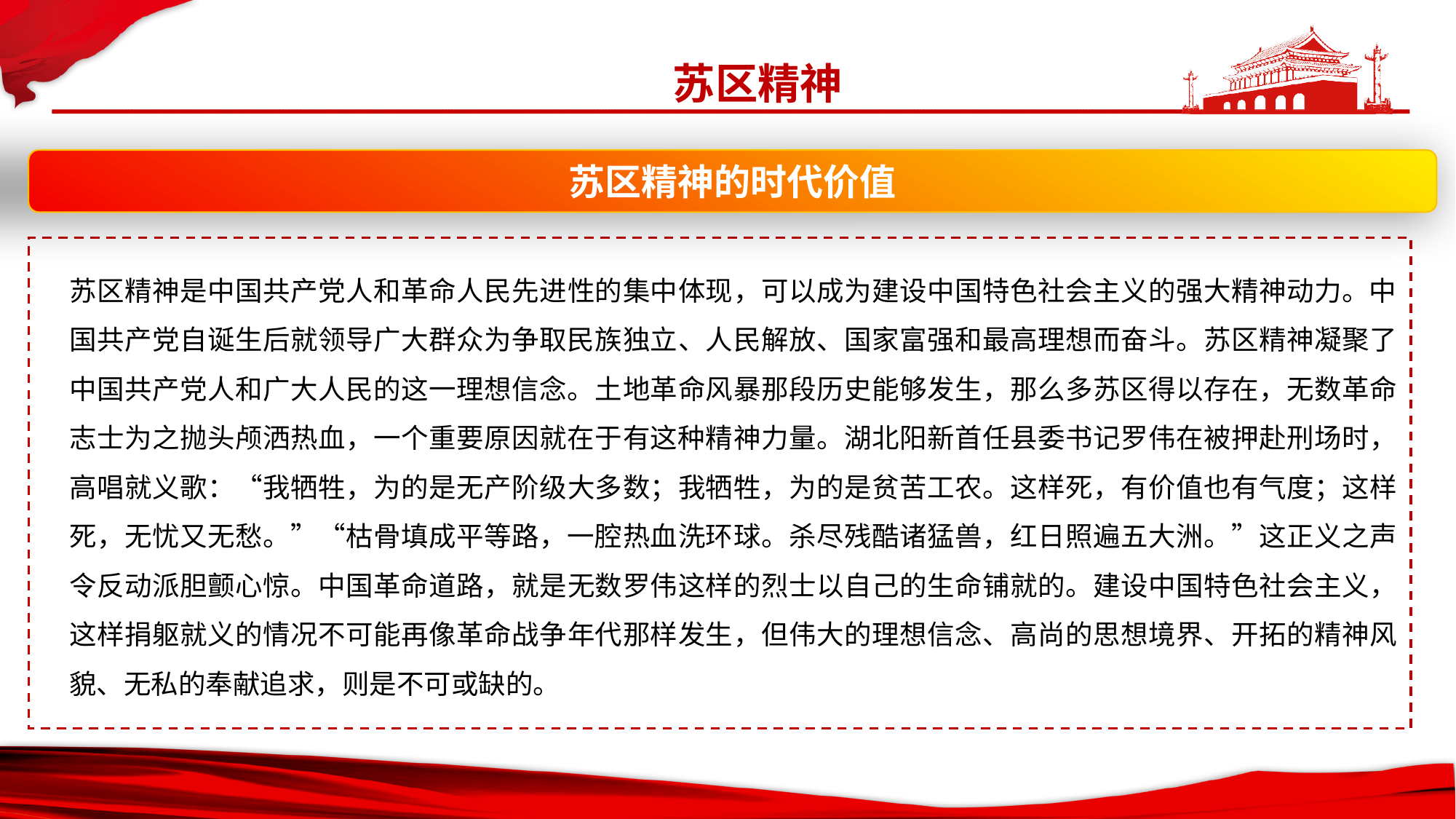

苏区精神
苏区精神的时代价值

苏区精神是中国共产党人和革命人民先进性的集中体现，可以成为建设中国特色社会主义的强大精神动力。中国共产党自诞生后就领导广大群众为争取民族独立、人民解放、国家富强和最高理想而奋斗。苏区精神凝聚了中国共产党人和广大人民的这一理想信念。土地革命风暴那段历史能够发生，那么多苏区得以存在，无数革命志士为之抛头颅洒热血，一个重要原因就在于有这种精神力量。湖北阳新首任县委书记罗伟在被押赴刑场时，高唱就义歌：“我牺牲，为的是无产阶级大多数；我牺牲，为的是贫苦工农。这样死，有价值也有气度；这样死，无忧又无愁。”“枯骨填成平等路，一腔热血洗环球。杀尽残酷诸猛兽，红日照遍五大洲。”这正义之声令反动派胆颤心惊。中国革命道路，就是无数罗伟这样的烈士以自己的生命铺就的。建设中国特色社会主义，这样捐躯就义的情况不可能再像革命战争年代那样发生，但伟大的理想信念、高尚的思想境界、开拓的精神风貌、无私的奉献追求，则是不可或缺的。